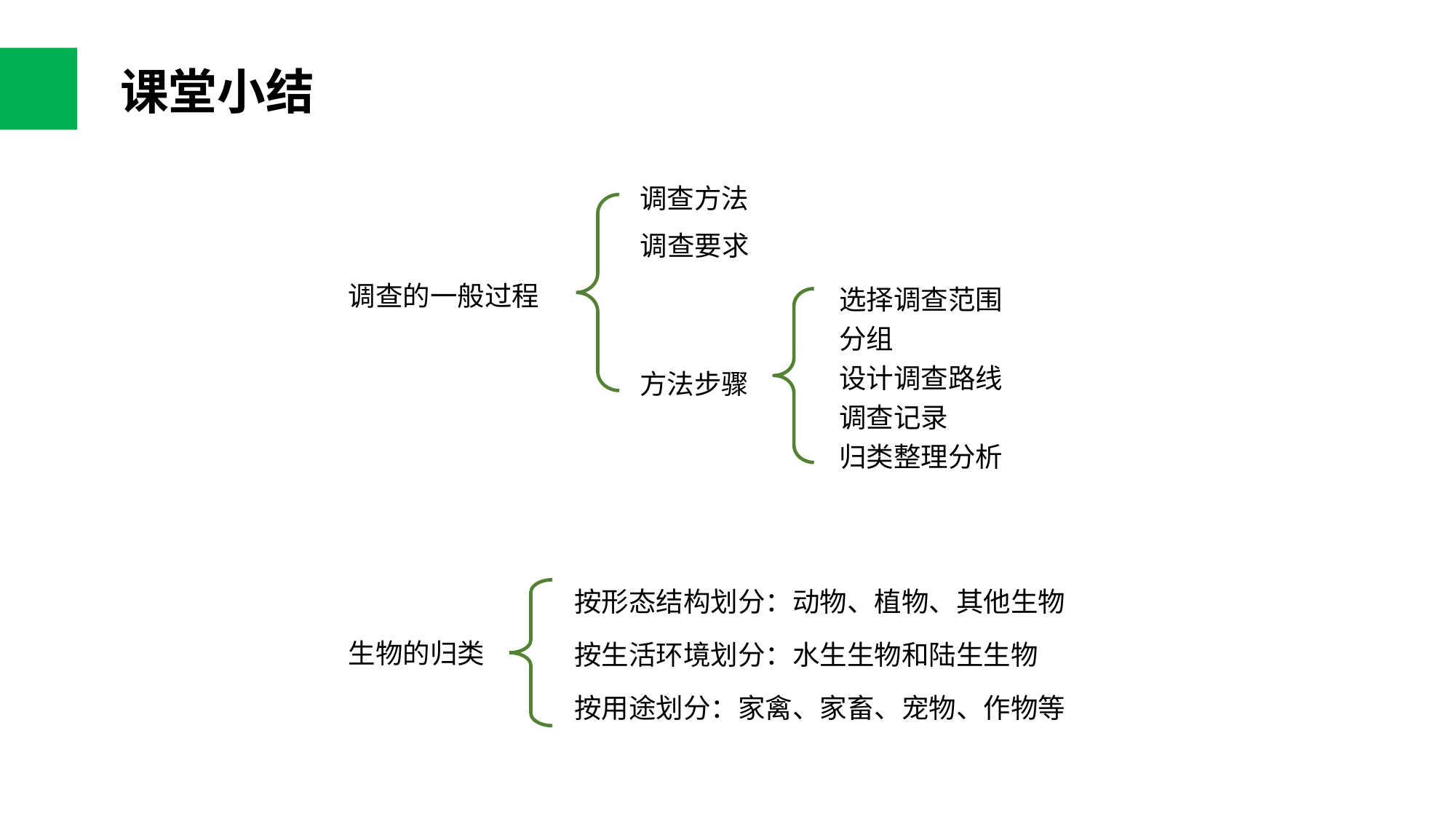

课堂小结
调查方法

调查要求
选择调查范围
分组
设计调查路线
调查记录
归类整理分析
调查的一般过程

方法步骤
按形态结构划分：动物、植物、其他生物
按生活环境划分：水生生物和陆生生物
按用途划分：家禽、家畜、宠物、作物等

生物的归类